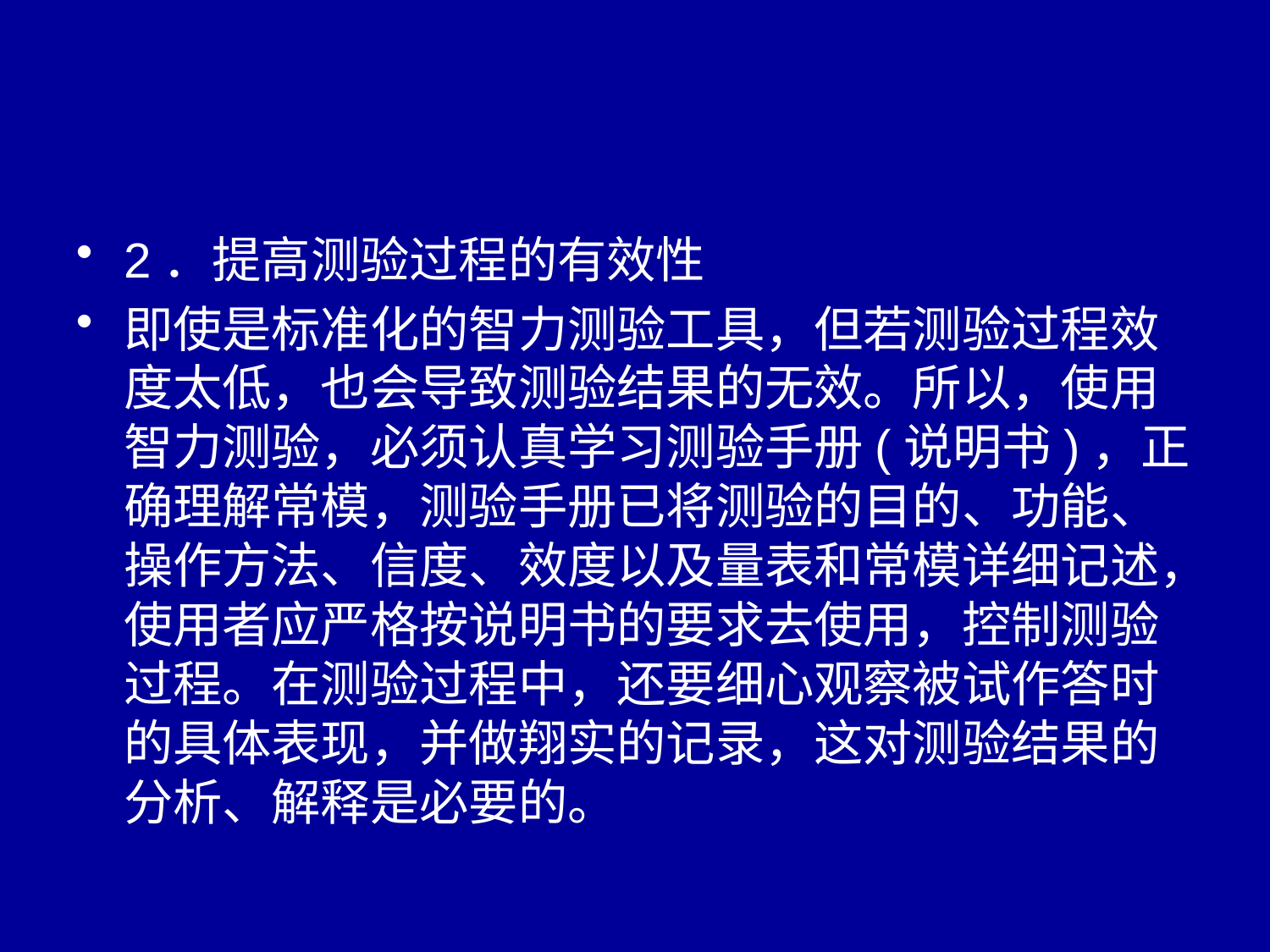

#
2．提高测验过程的有效性
即使是标准化的智力测验工具，但若测验过程效度太低，也会导致测验结果的无效。所以，使用智力测验，必须认真学习测验手册(说明书)，正确理解常模，测验手册已将测验的目的、功能、操作方法、信度、效度以及量表和常模详细记述，使用者应严格按说明书的要求去使用，控制测验过程。在测验过程中，还要细心观察被试作答时的具体表现，并做翔实的记录，这对测验结果的分析、解释是必要的。